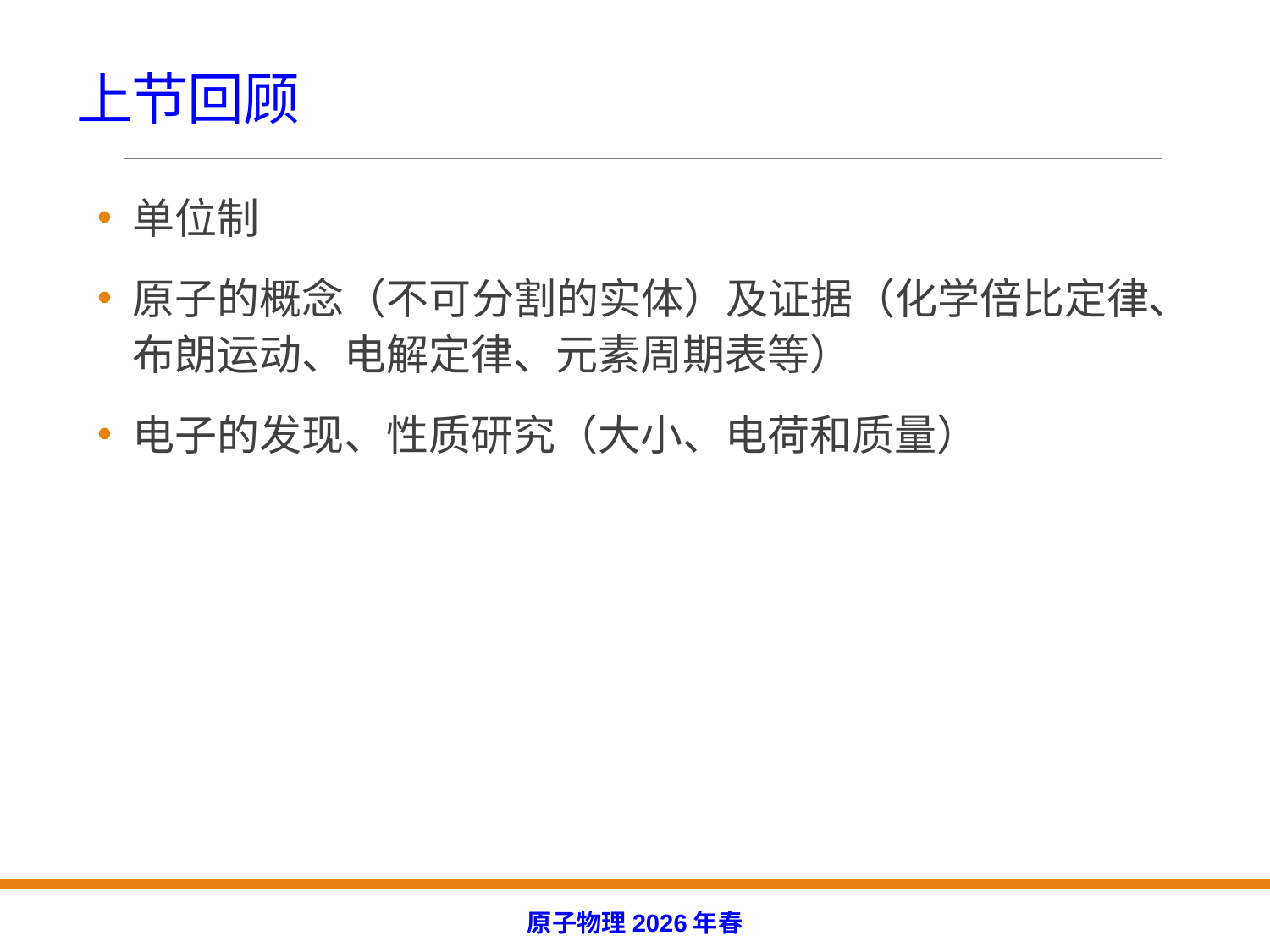

# 上节回顾
单位制
原子的概念（不可分割的实体）及证据（化学倍比定律、布朗运动、电解定律、元素周期表等）
电子的发现、性质研究（大小、电荷和质量）
原子物理2026年春
32